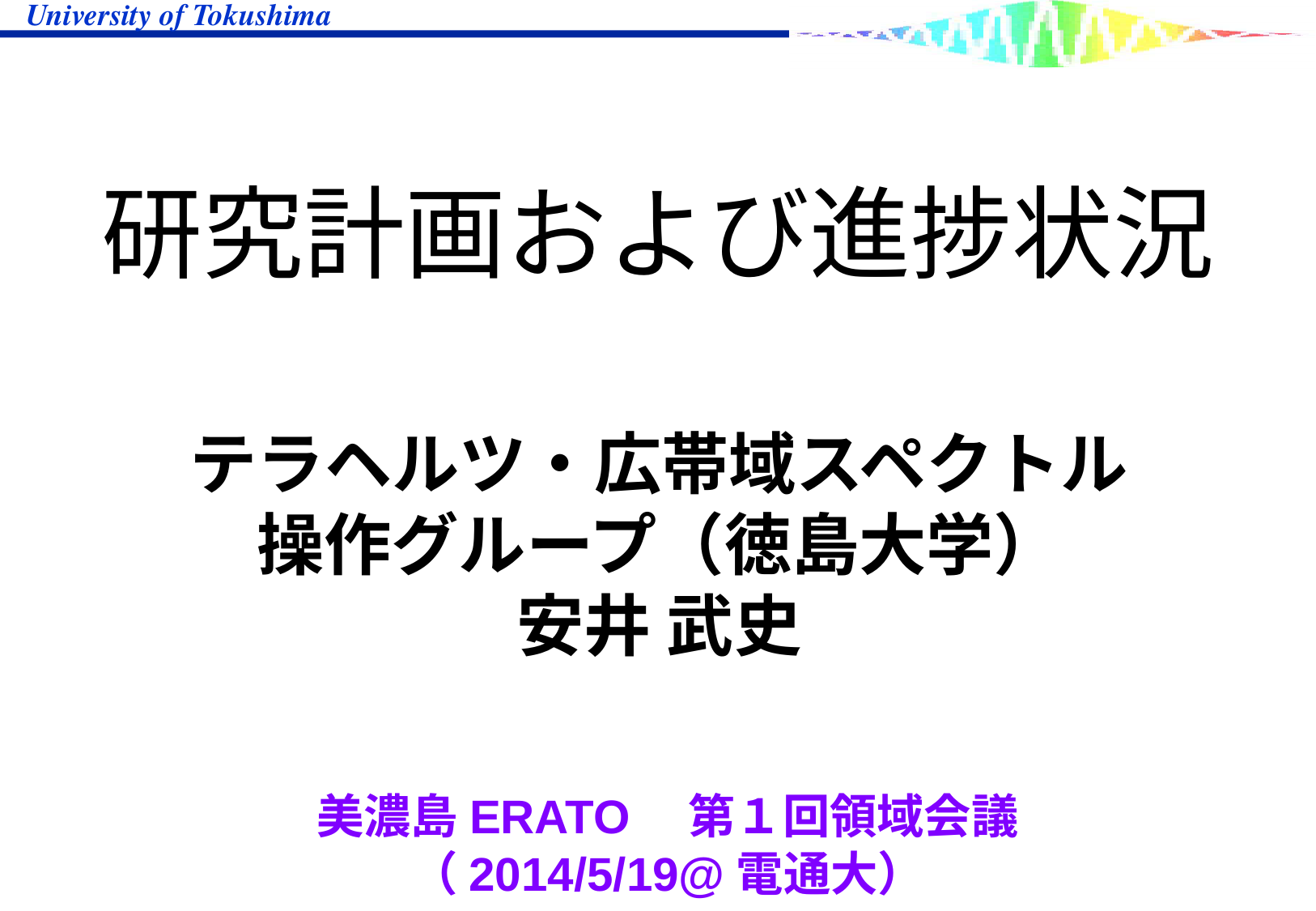

# 研究計画および進捗状況
テラヘルツ・広帯域スペクトル
操作グループ（徳島大学）
安井 武史
美濃島ERATO　第１回領域会議
（2014/5/19@電通大）